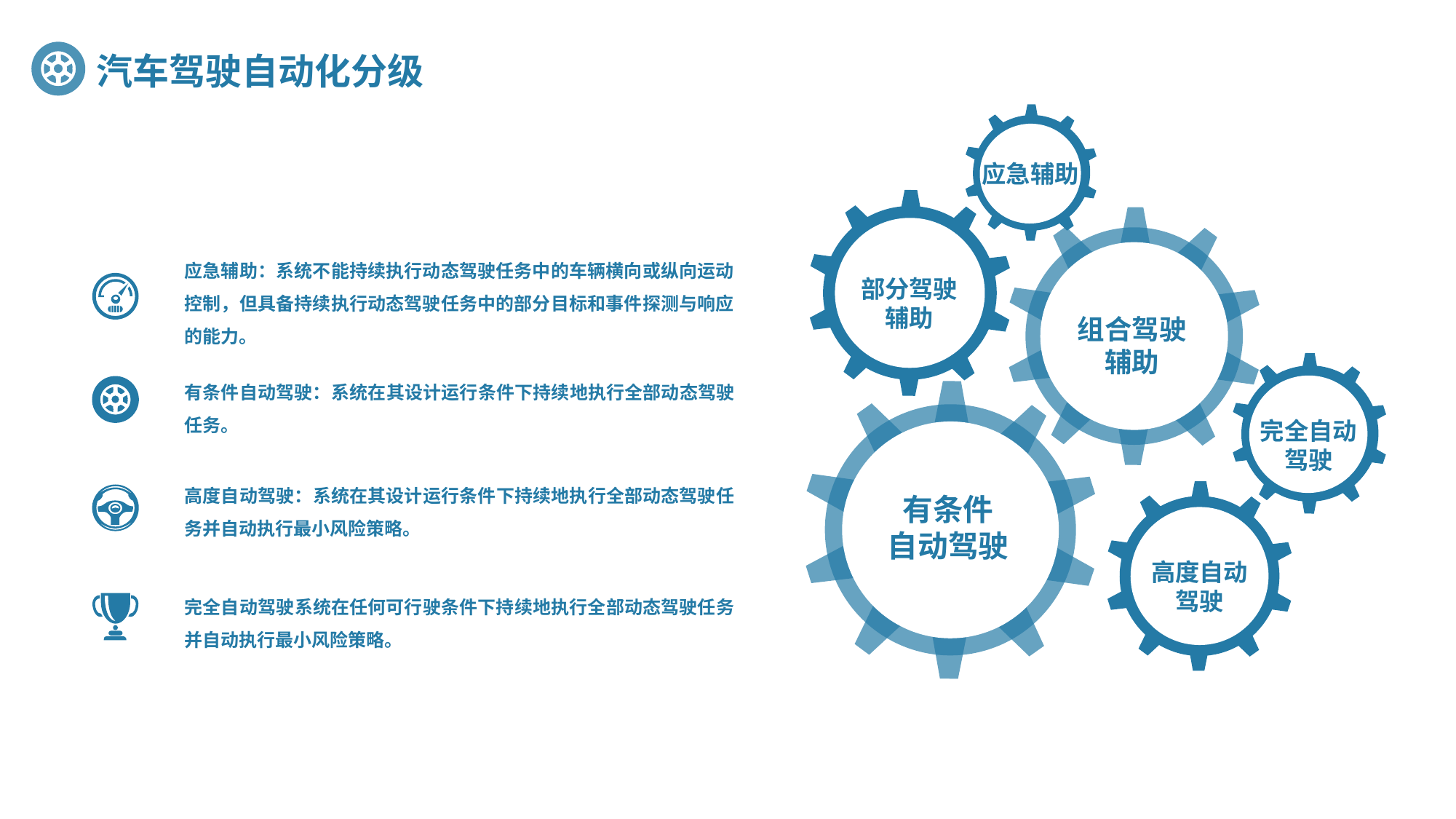

汽车驾驶自动化分级

应急辅助

应急辅助：系统不能持续执行动态驾驶任务中的车辆横向或纵向运动控制，但具备持续执行动态驾驶任务中的部分目标和事件探测与响应的能力。
部分驾驶
辅助

组合驾驶
辅助

有条件自动驾驶：系统在其设计运行条件下持续地执行全部动态驾驶任务。

完全自动
驾驶

高度自动驾驶：系统在其设计运行条件下持续地执行全部动态驾驶任务并自动执行最小风险策略。

有条件
自动驾驶

高度自动
驾驶
完全自动驾驶系统在任何可行驶条件下持续地执行全部动态驾驶任务并自动执行最小风险策略。